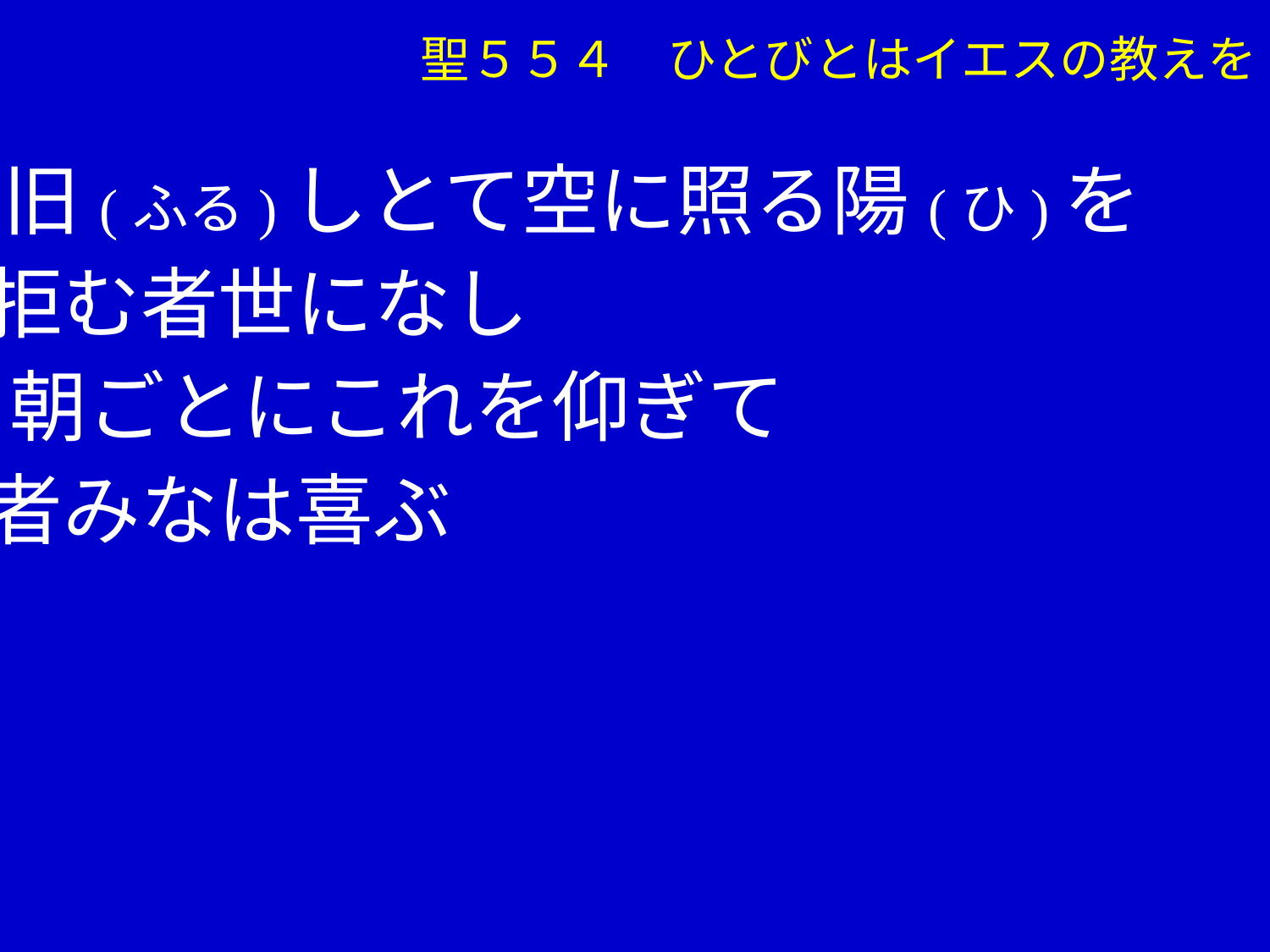

聖５５４　ひとびとはイエスの教えを
 ③旧(ふる)しとて空に照る陽(ひ)を
    拒む者世になし
　  朝ごとにこれを仰ぎて
    者みなは喜ぶ